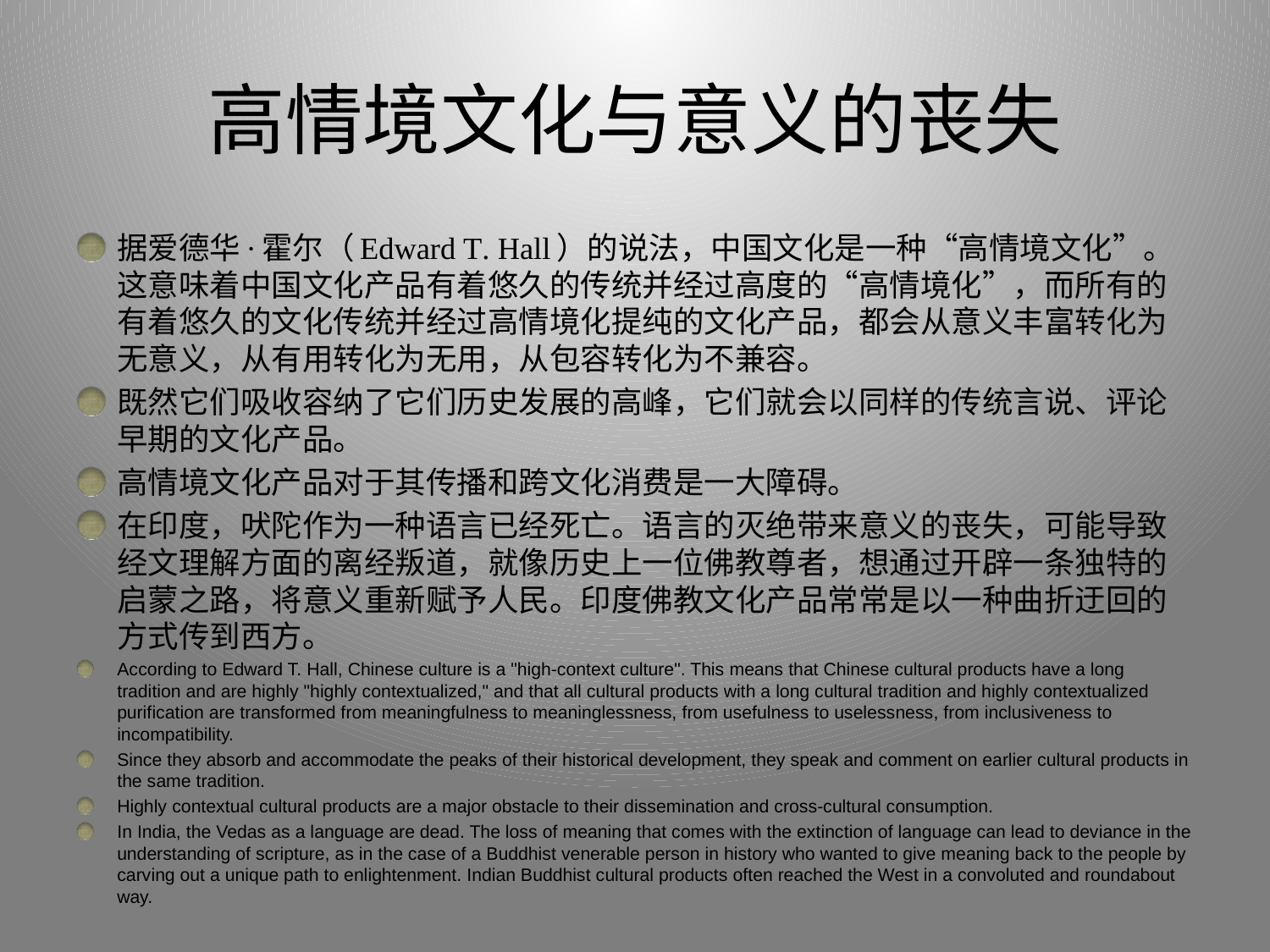

# 高情境文化与意义的丧失
据爱德华·霍尔（Edward T. Hall）的说法，中国文化是一种“高情境文化”。这意味着中国文化产品有着悠久的传统并经过高度的“高情境化”，而所有的有着悠久的文化传统并经过高情境化提纯的文化产品，都会从意义丰富转化为无意义，从有用转化为无用，从包容转化为不兼容。
既然它们吸收容纳了它们历史发展的高峰，它们就会以同样的传统言说、评论早期的文化产品。
高情境文化产品对于其传播和跨文化消费是一大障碍。
在印度，吠陀作为一种语言已经死亡。语言的灭绝带来意义的丧失，可能导致经文理解方面的离经叛道，就像历史上一位佛教尊者，想通过开辟一条独特的启蒙之路，将意义重新赋予人民。印度佛教文化产品常常是以一种曲折迂回的方式传到西方。
According to Edward T. Hall, Chinese culture is a "high-context culture". This means that Chinese cultural products have a long tradition and are highly "highly contextualized," and that all cultural products with a long cultural tradition and highly contextualized purification are transformed from meaningfulness to meaninglessness, from usefulness to uselessness, from inclusiveness to incompatibility.
Since they absorb and accommodate the peaks of their historical development, they speak and comment on earlier cultural products in the same tradition.
Highly contextual cultural products are a major obstacle to their dissemination and cross-cultural consumption.
In India, the Vedas as a language are dead. The loss of meaning that comes with the extinction of language can lead to deviance in the understanding of scripture, as in the case of a Buddhist venerable person in history who wanted to give meaning back to the people by carving out a unique path to enlightenment. Indian Buddhist cultural products often reached the West in a convoluted and roundabout way.